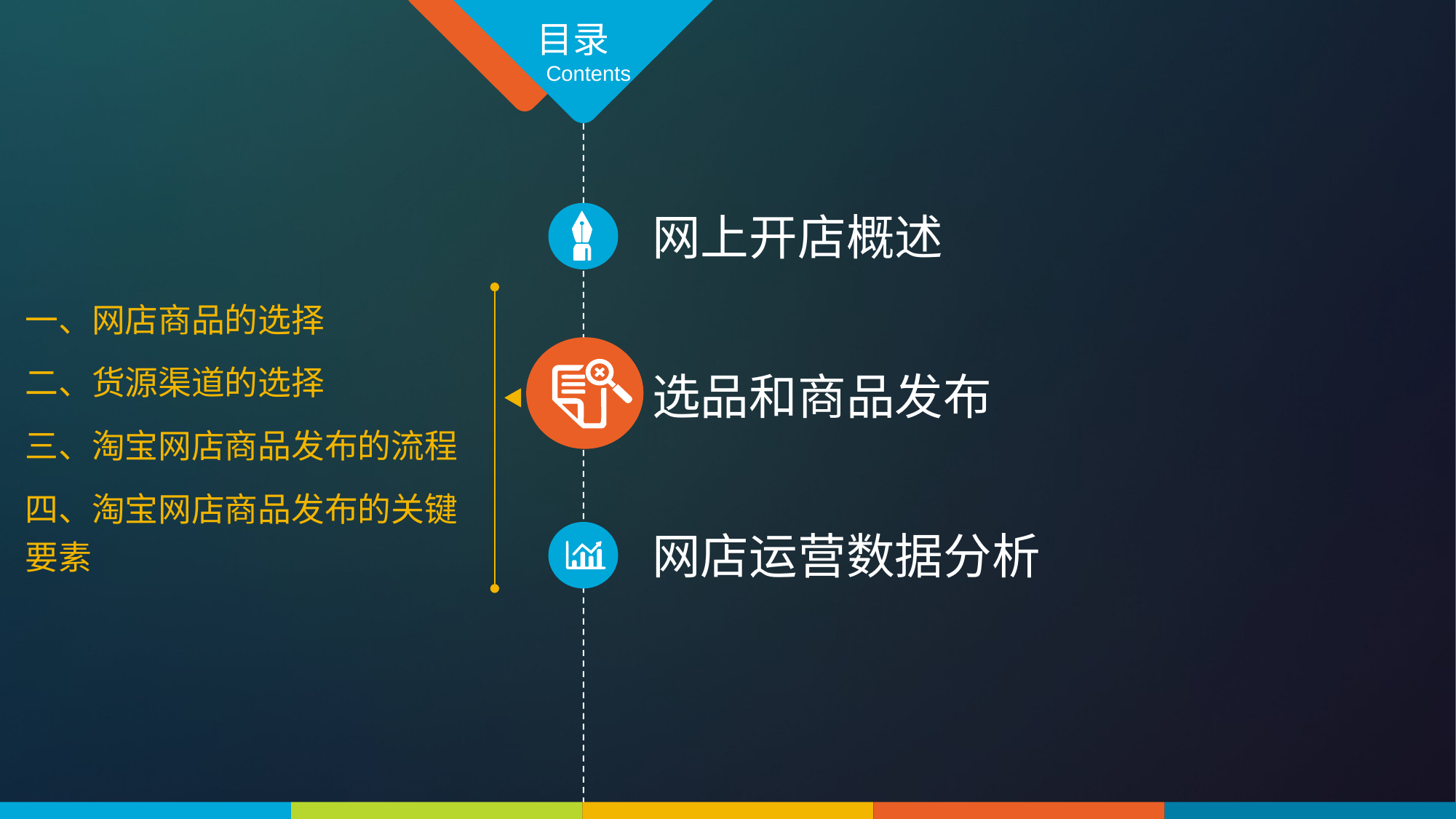

目录
Contents

网上开店概述

一、网店商品的选择
二、货源渠道的选择
三、淘宝网店商品发布的流程
四、淘宝网店商品发布的关键要素

选品和商品发布

网店运营数据分析